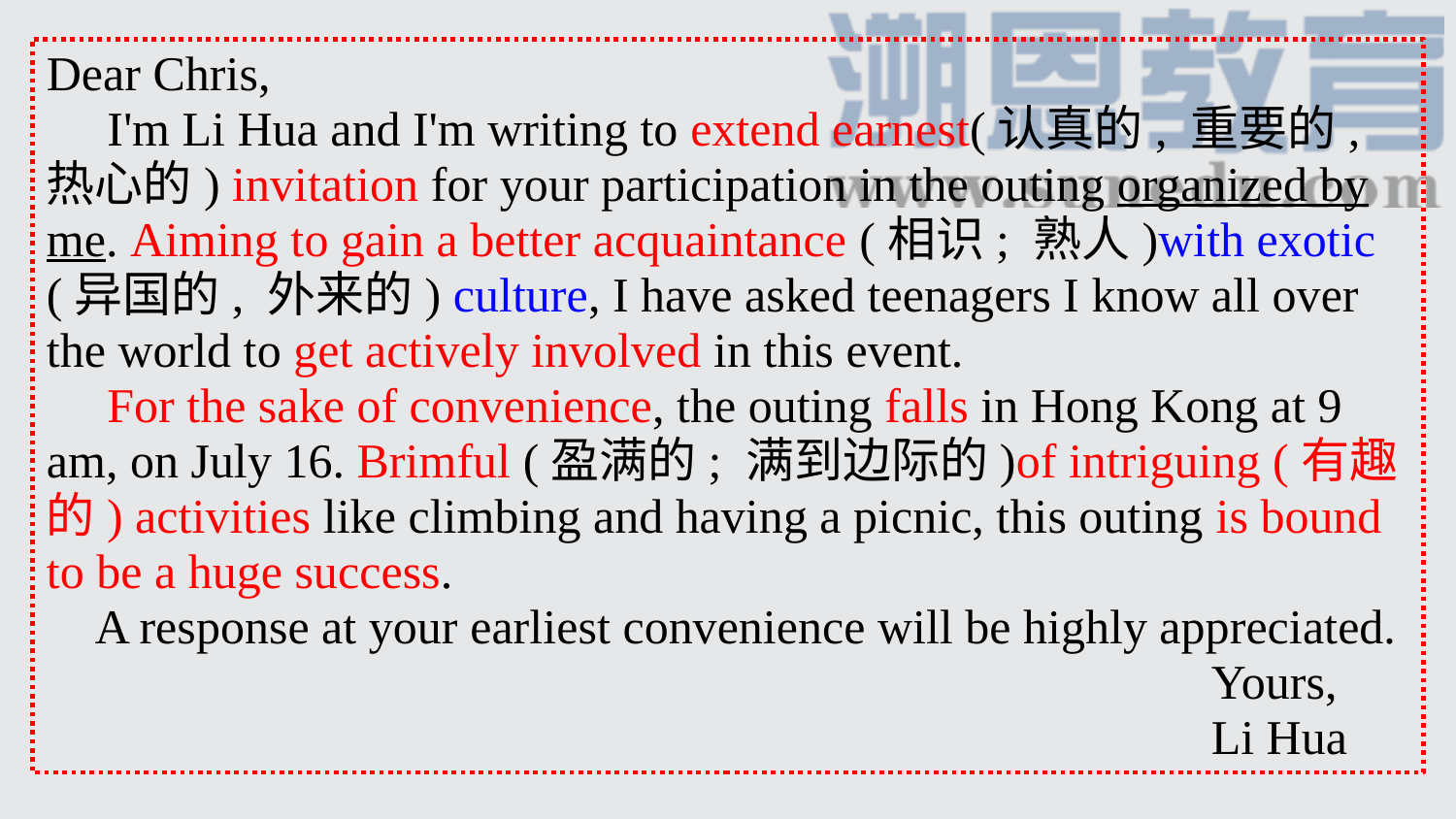

Dear Chris,
     I'm Li Hua and I'm writing to extend earnest(认真的, 重要的, 热心的) invitation for your participation in the outing organized by me. Aiming to gain a better acquaintance (相识; 熟人)with exotic (异国的, 外来的) culture, I have asked teenagers I know all over the world to get actively involved in this event.
     For the sake of convenience, the outing falls in Hong Kong at 9 am, on July 16. Brimful (盈满的; 满到边际的)of intriguing (有趣的) activities like climbing and having a picnic, this outing is bound to be a huge success.
    A response at your earliest convenience will be highly appreciated.
                                                          	           			Yours,
                                                                          		Li Hua